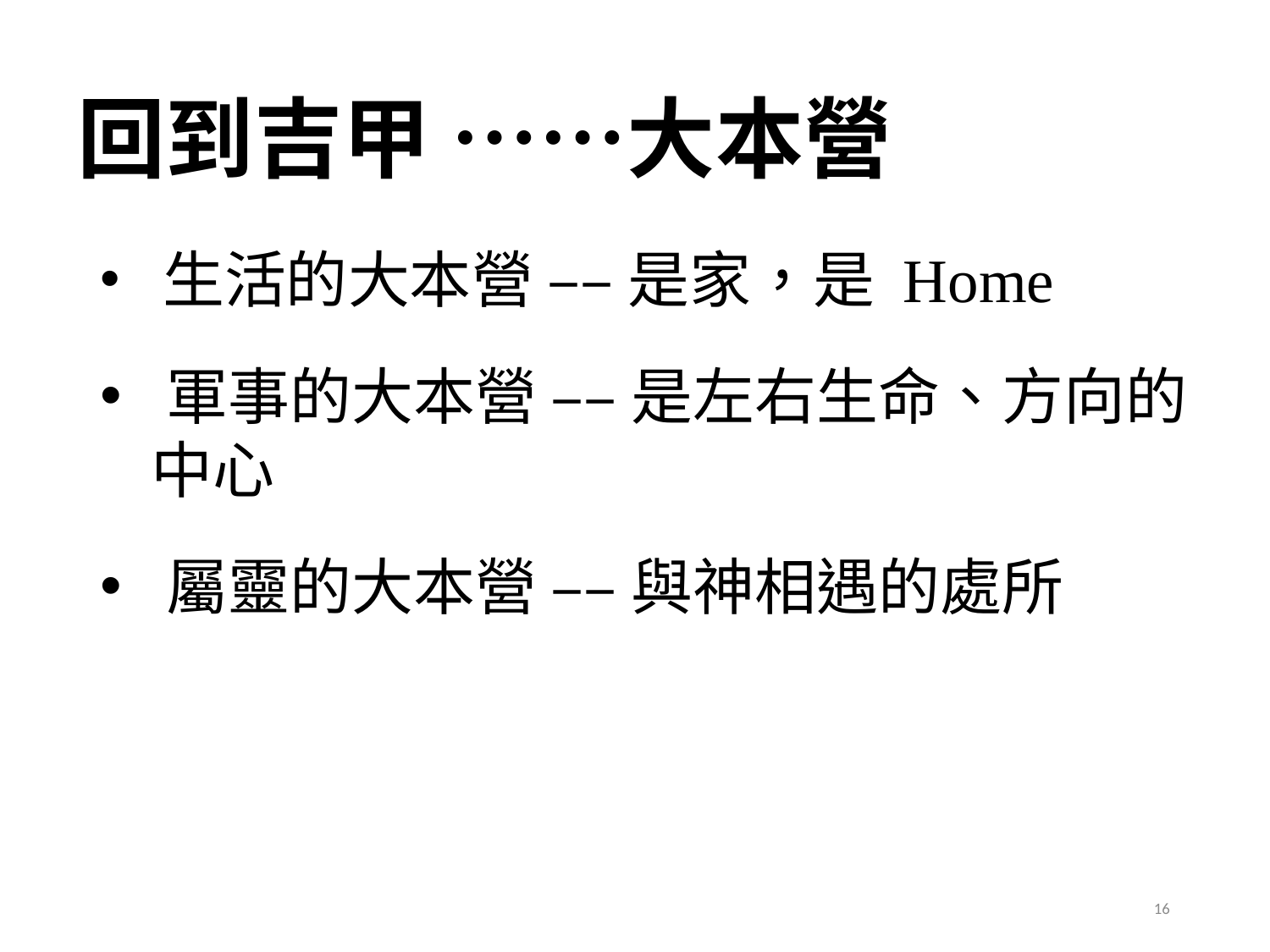

# 回到吉甲 ……大本營
  生活的大本營 –– 是家，是 Home
  軍事的大本營 –– 是左右生命、方向的
  中心
  屬靈的大本營 –– 與神相遇的處所

16